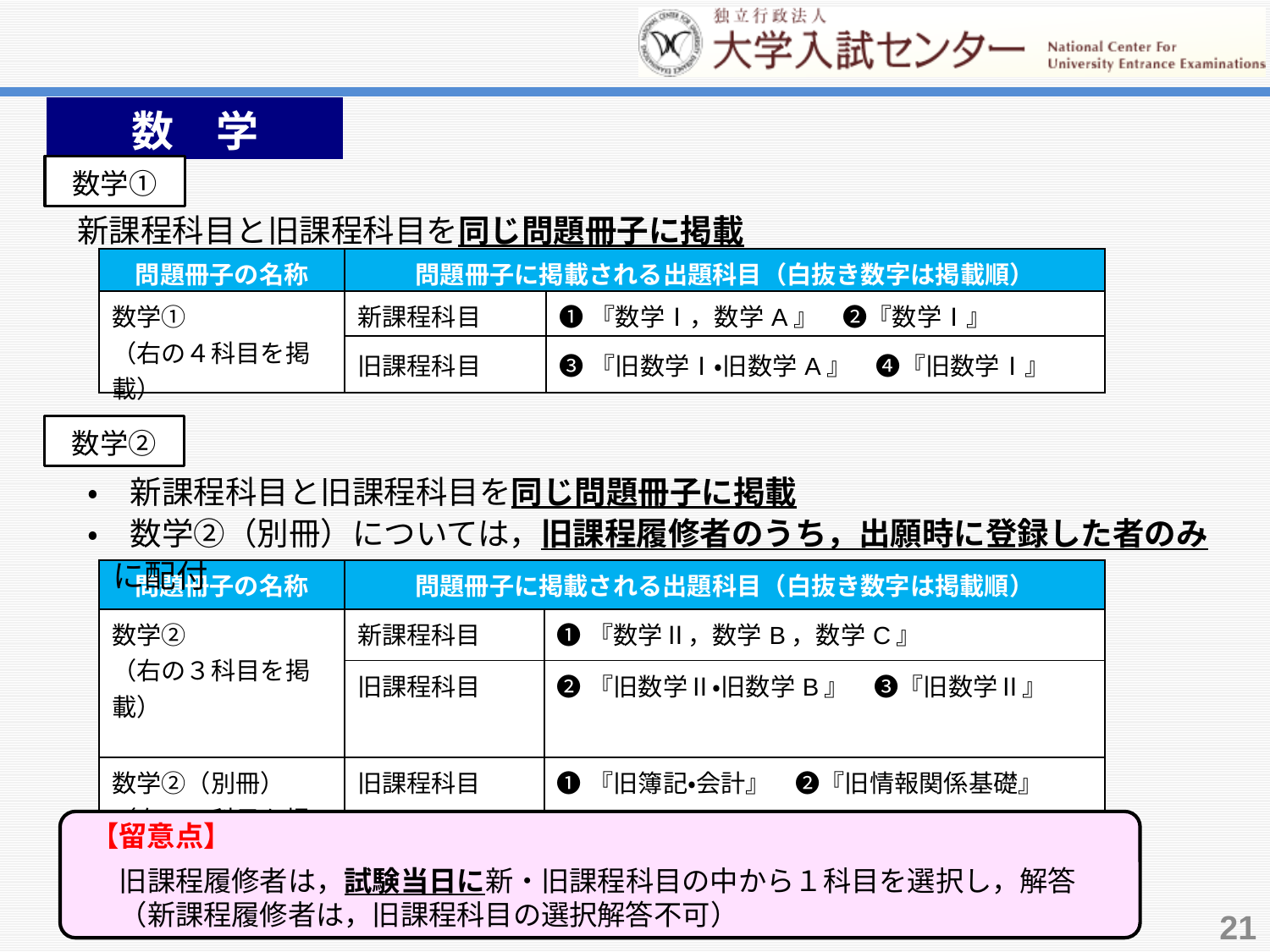

数　学　。
数学①
新課程科目と旧課程科目を同じ問題冊子に掲載
| 問題冊子の名称 | 問題冊子に掲載される出題科目（白抜き数字は掲載順） |  |
| --- | --- | --- |
| 数学① （右の４科目を掲載） | 新課程科目 | ❶『数学Ⅰ，数学A』　❷『数学Ⅰ』 |
|  | 旧課程科目 | ❸『旧数学Ⅰ・旧数学A』　❹『旧数学Ⅰ』 |
数学②
・　新課程科目と旧課程科目を同じ問題冊子に掲載
・　数学②（別冊）については，旧課程履修者のうち，出願時に登録した者のみに配付
| 問題冊子の名称 | 問題冊子に掲載される出題科目（白抜き数字は掲載順） |  |
| --- | --- | --- |
| 数学② （右の３科目を掲載） | 新課程科目 | ❶『数学Ⅱ，数学B，数学C』 |
|  | 旧課程科目 | ❷『旧数学Ⅱ・旧数学B』　❸『旧数学Ⅱ』 |
| 数学②（別冊） （右の２科目を掲載） | 旧課程科目 | ❶『旧簿記・会計』　❷『旧情報関係基礎』 |
【留意点】
　旧課程履修者は，試験当日に新・旧課程科目の中から１科目を選択し，解答
　（新課程履修者は，旧課程科目の選択解答不可）
21